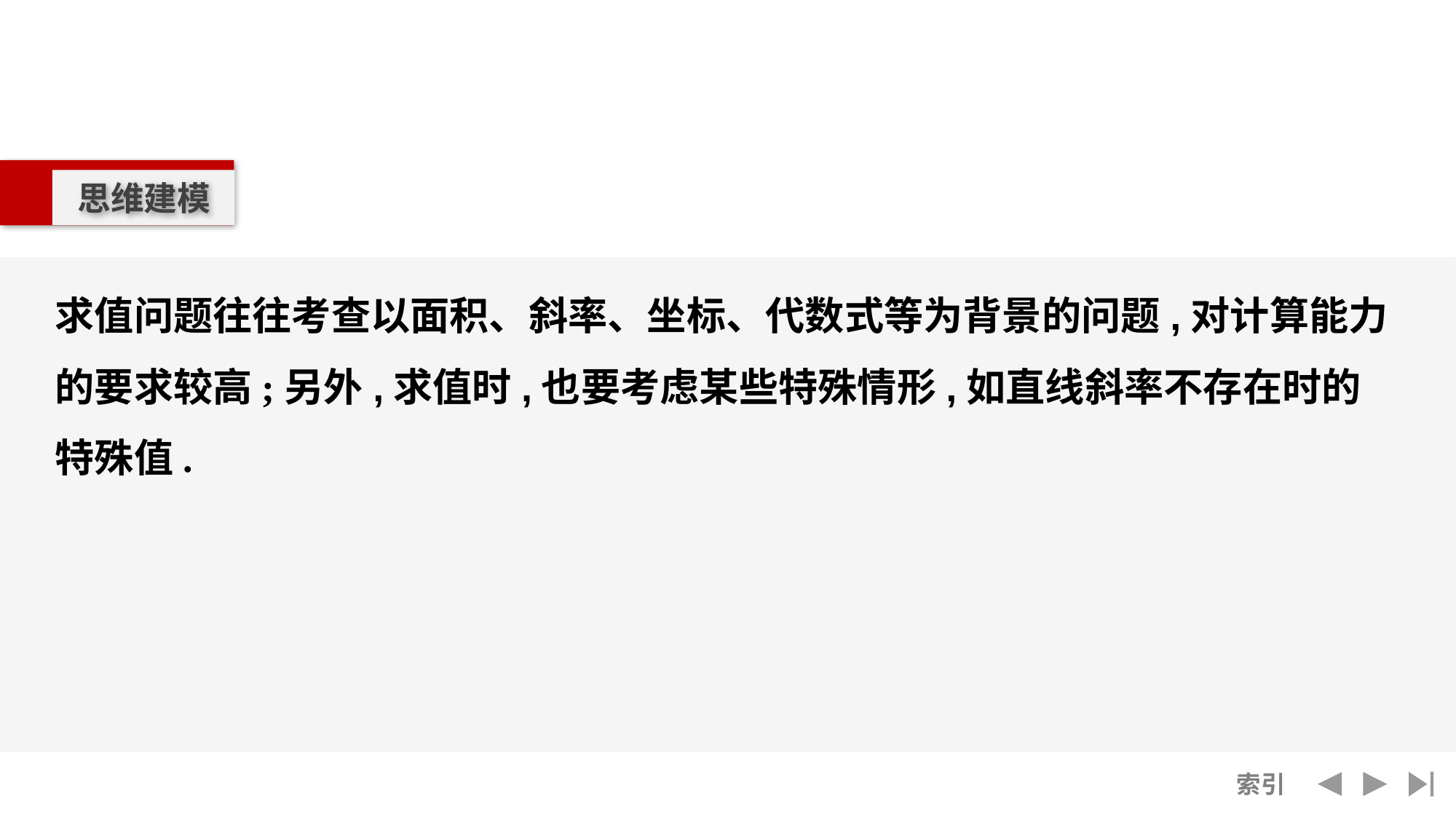

思维建模

求值问题往往考查以面积、斜率、坐标、代数式等为背景的问题,对计算能力的要求较高;另外,求值时,也要考虑某些特殊情形,如直线斜率不存在时的特殊值.